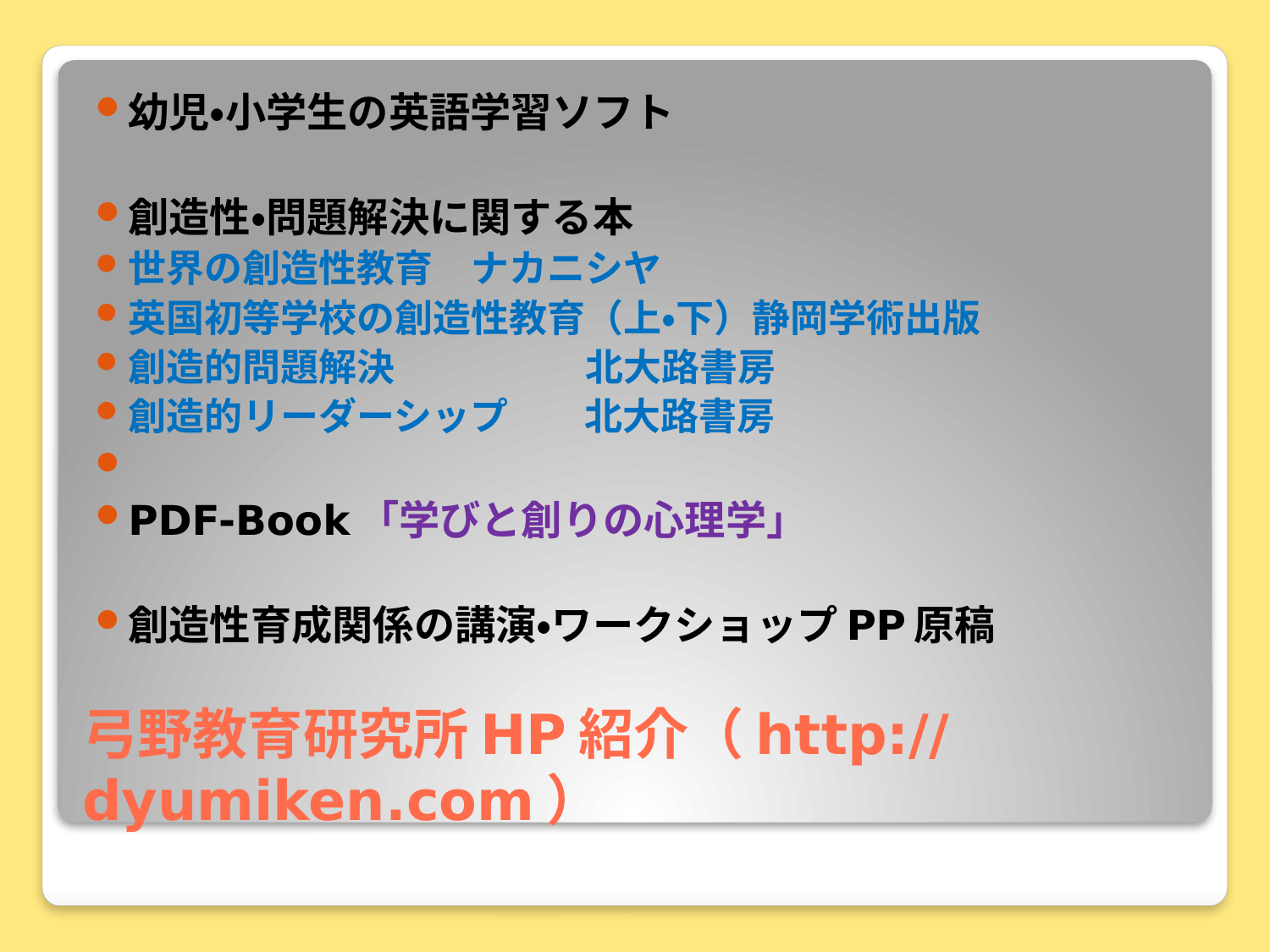

幼児・小学生の英語学習ソフト

創造性・問題解決に関する本
世界の創造性教育　ナカニシヤ
英国初等学校の創造性教育（上・下）静岡学術出版
創造的問題解決　　　　　北大路書房
創造的リーダーシップ　　北大路書房

PDF-Book「学びと創りの心理学」

創造性育成関係の講演・ワークショップPP原稿

# 弓野教育研究所HP紹介（http://dyumiken.com）